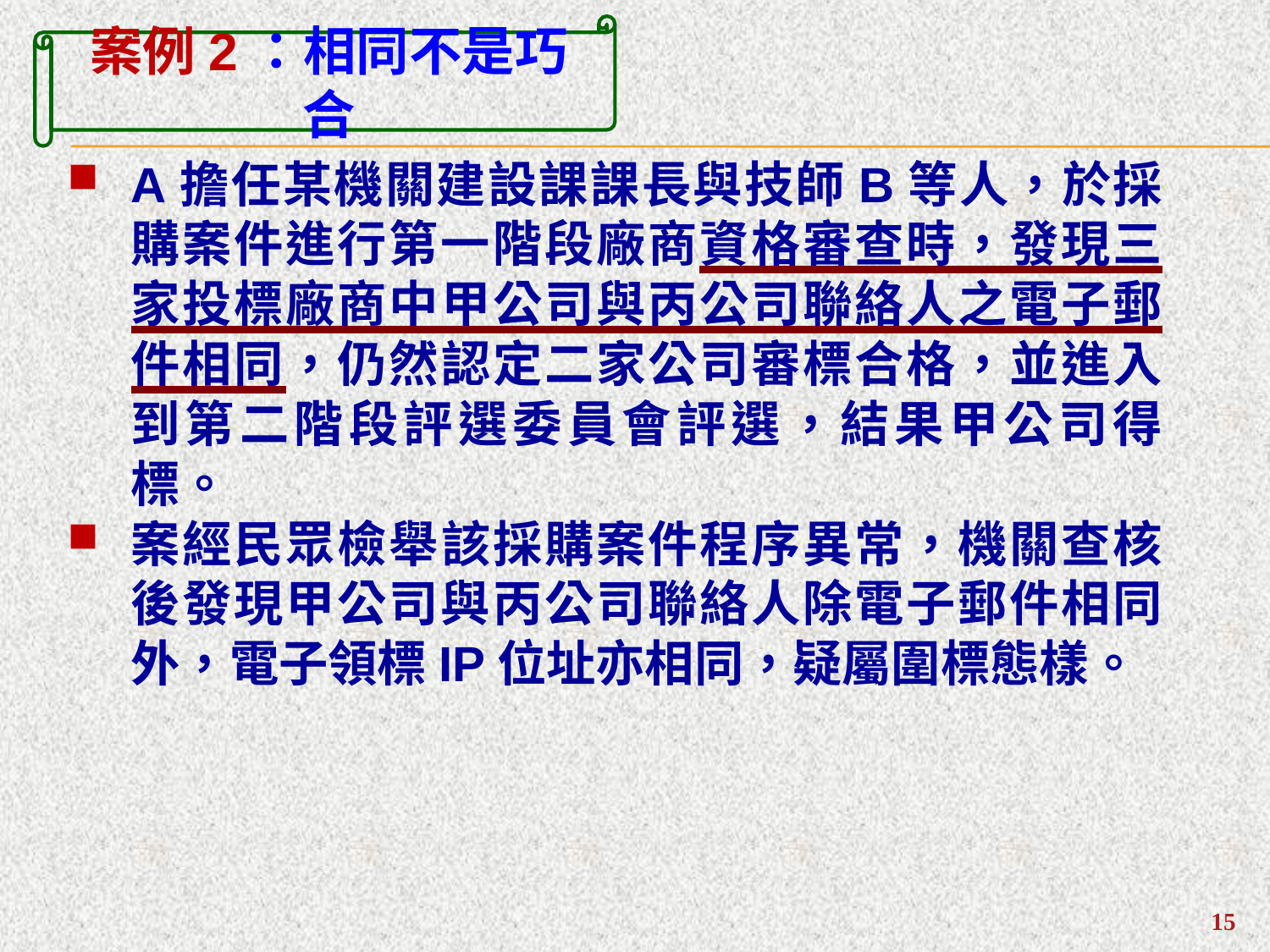

案例2：相同不是巧合
A擔任某機關建設課課長與技師B等人，於採購案件進行第一階段廠商資格審查時，發現三家投標廠商中甲公司與丙公司聯絡人之電子郵件相同，仍然認定二家公司審標合格，並進入到第二階段評選委員會評選，結果甲公司得標。
案經民眾檢舉該採購案件程序異常，機關查核後發現甲公司與丙公司聯絡人除電子郵件相同外，電子領標IP位址亦相同，疑屬圍標態樣。
15